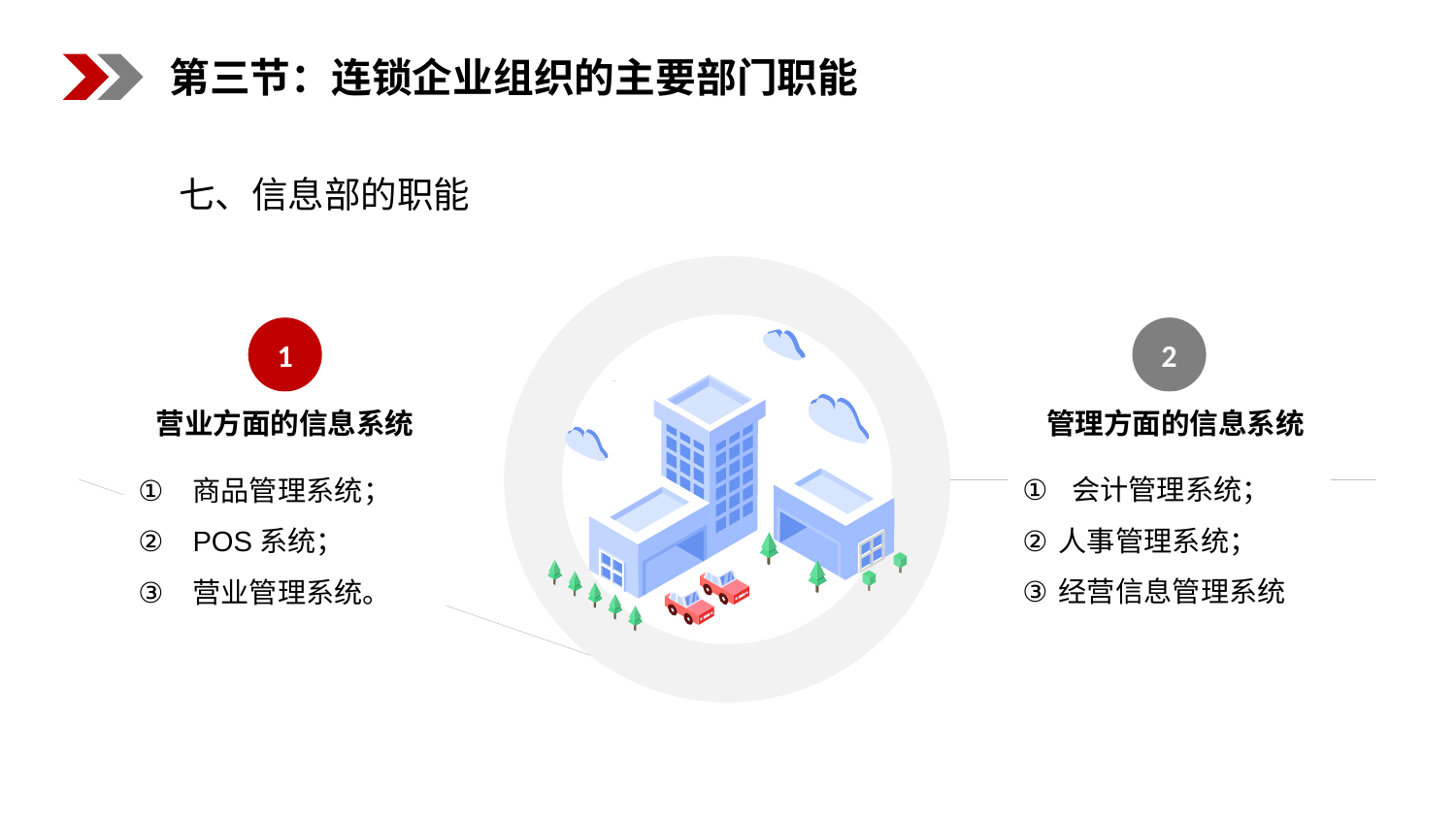

第三节：连锁企业组织的主要部门职能

七、信息部的职能

1
营业方面的信息系统
商品管理系统；
POS系统；
营业管理系统。
2
 管理方面的信息系统
 会计管理系统；
人事管理系统；
经营信息管理系统